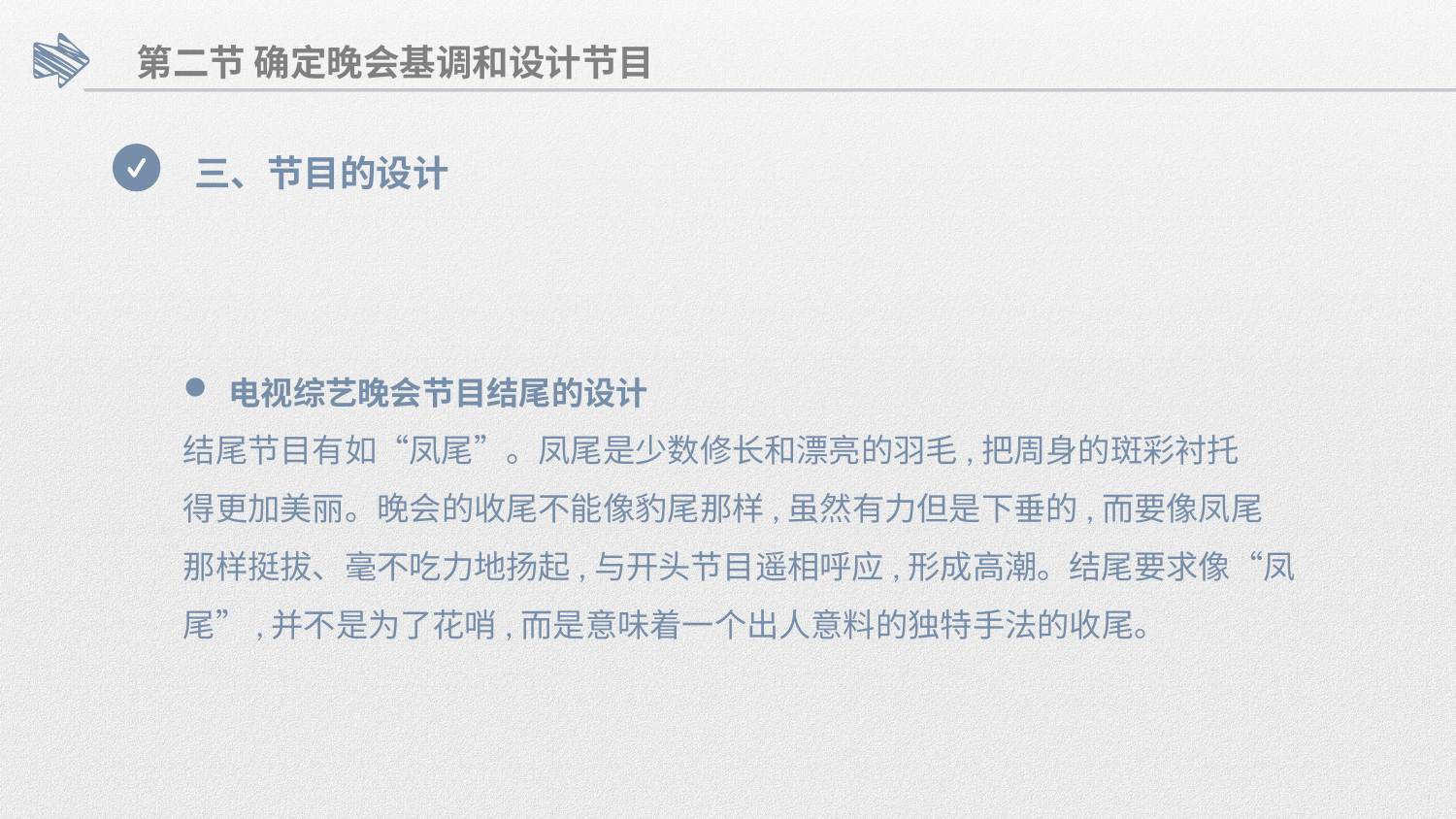

第二节 确定晚会基调和设计节目
三、节目的设计

电视综艺晚会节目结尾的设计
结尾节目有如“凤尾”。凤尾是少数修长和漂亮的羽毛,把周身的斑彩衬托
得更加美丽。晚会的收尾不能像豹尾那样,虽然有力但是下垂的,而要像凤尾
那样挺拔、毫不吃力地扬起,与开头节目遥相呼应,形成高潮。结尾要求像“凤
尾”,并不是为了花哨,而是意味着一个出人意料的独特手法的收尾。